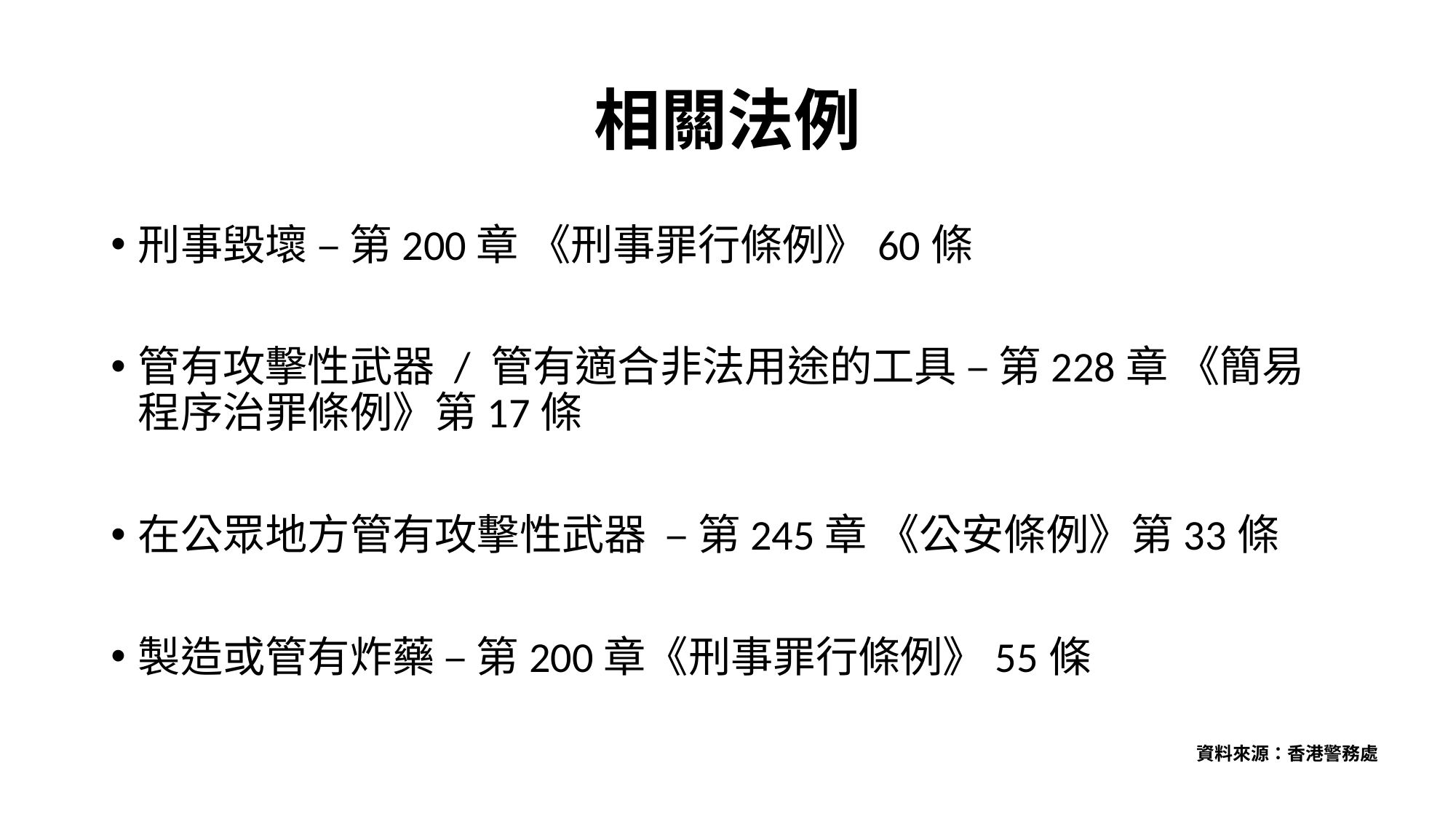

# 相關法例
刑事毀壞 – 第200章 《刑事罪行條例》60條

管有攻擊性武器 / 管有適合非法用途的工具 – 第228章 《簡易程序治罪條例》第17條

在公眾地方管有攻擊性武器  – 第245章 《公安條例》第33條

製造或管有炸藥 – 第200章《刑事罪行條例》55條
資料來源：香港警務處